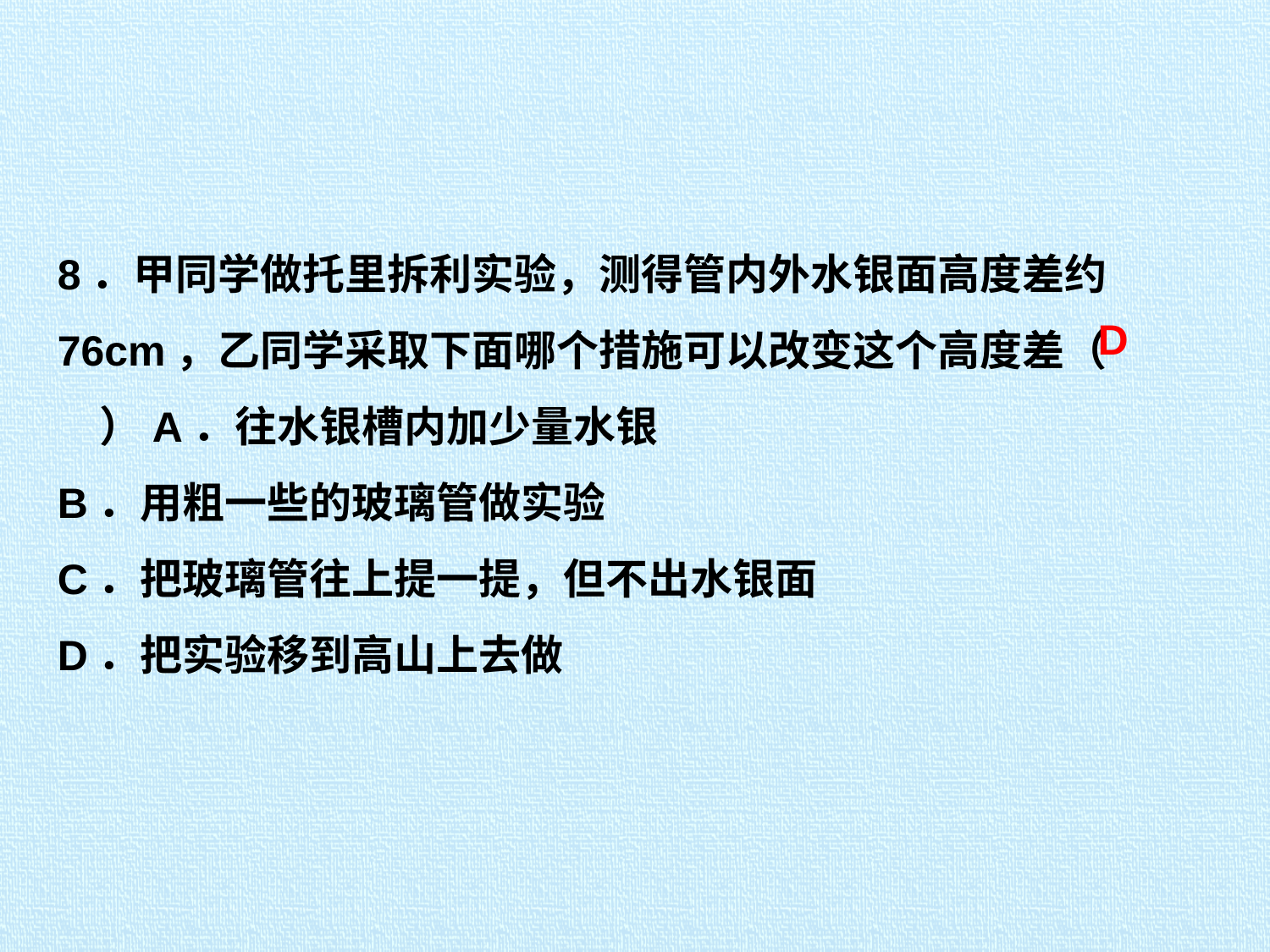

8．甲同学做托里拆利实验，测得管内外水银面高度差约76cm，乙同学采取下面哪个措施可以改变这个高度差（　　）A．往水银槽内加少量水银
B．用粗一些的玻璃管做实验
C．把玻璃管往上提一提，但不出水银面
D．把实验移到高山上去做
D